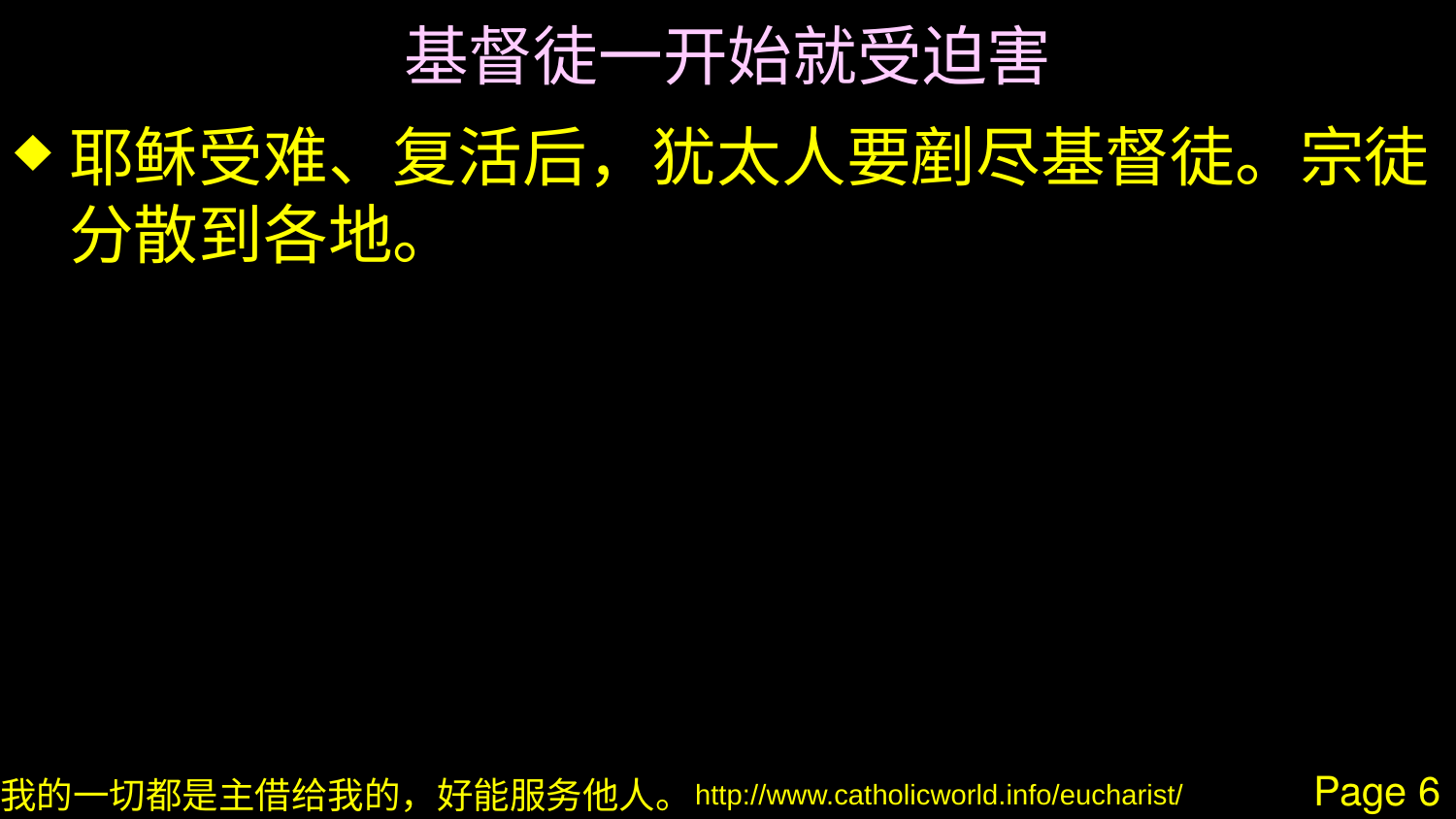

# 基督徒一开始就受迫害
耶稣受难、复活后，犹太人要剷尽基督徒。宗徒分散到各地。